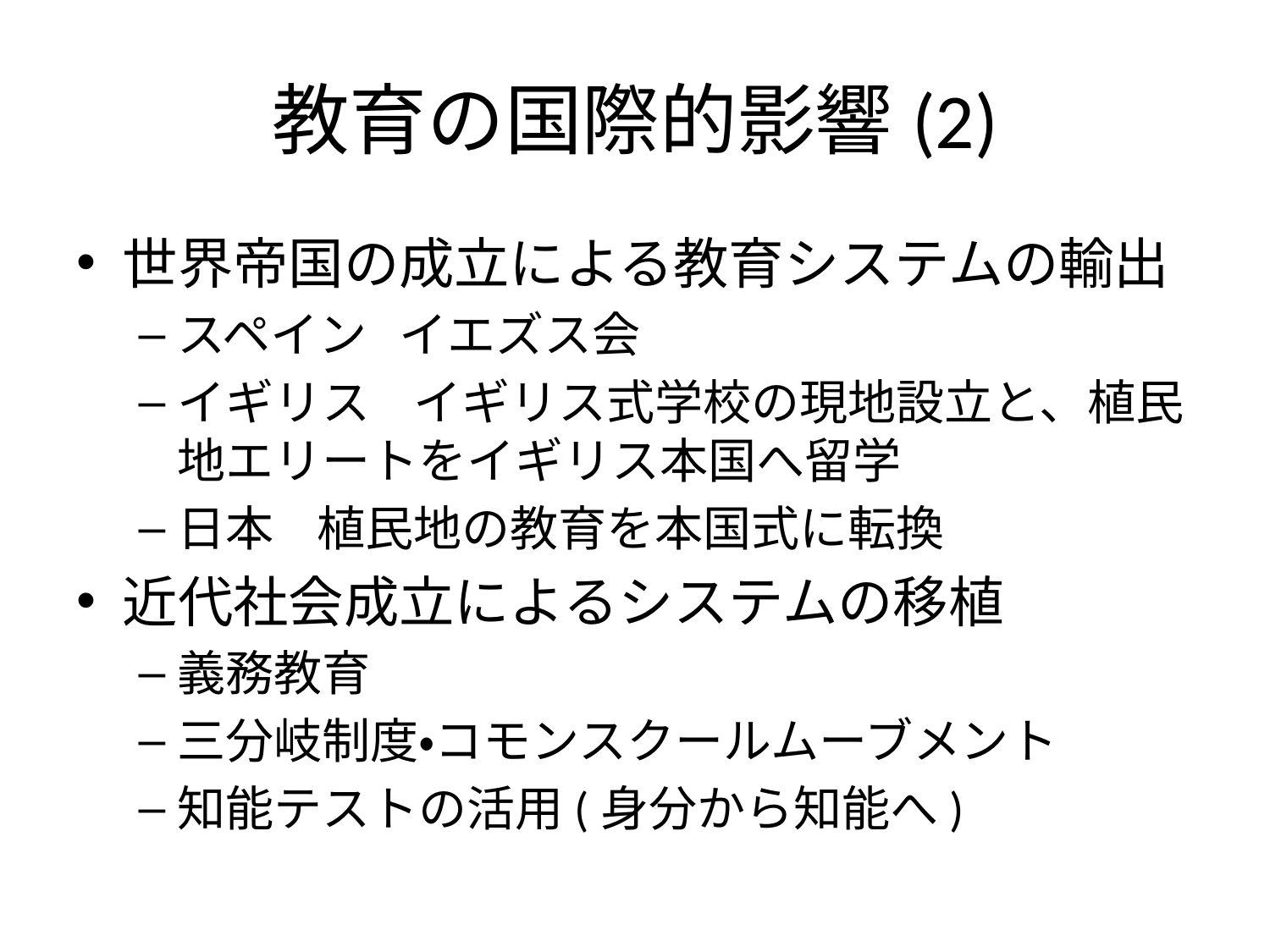

# 教育の国際的影響(2)
世界帝国の成立による教育システムの輸出
スペイン   イエズス会
イギリス    イギリス式学校の現地設立と、植民地エリートをイギリス本国へ留学
日本    植民地の教育を本国式に転換
近代社会成立によるシステムの移植
義務教育
三分岐制度・コモンスクールムーブメント
知能テストの活用(身分から知能へ)